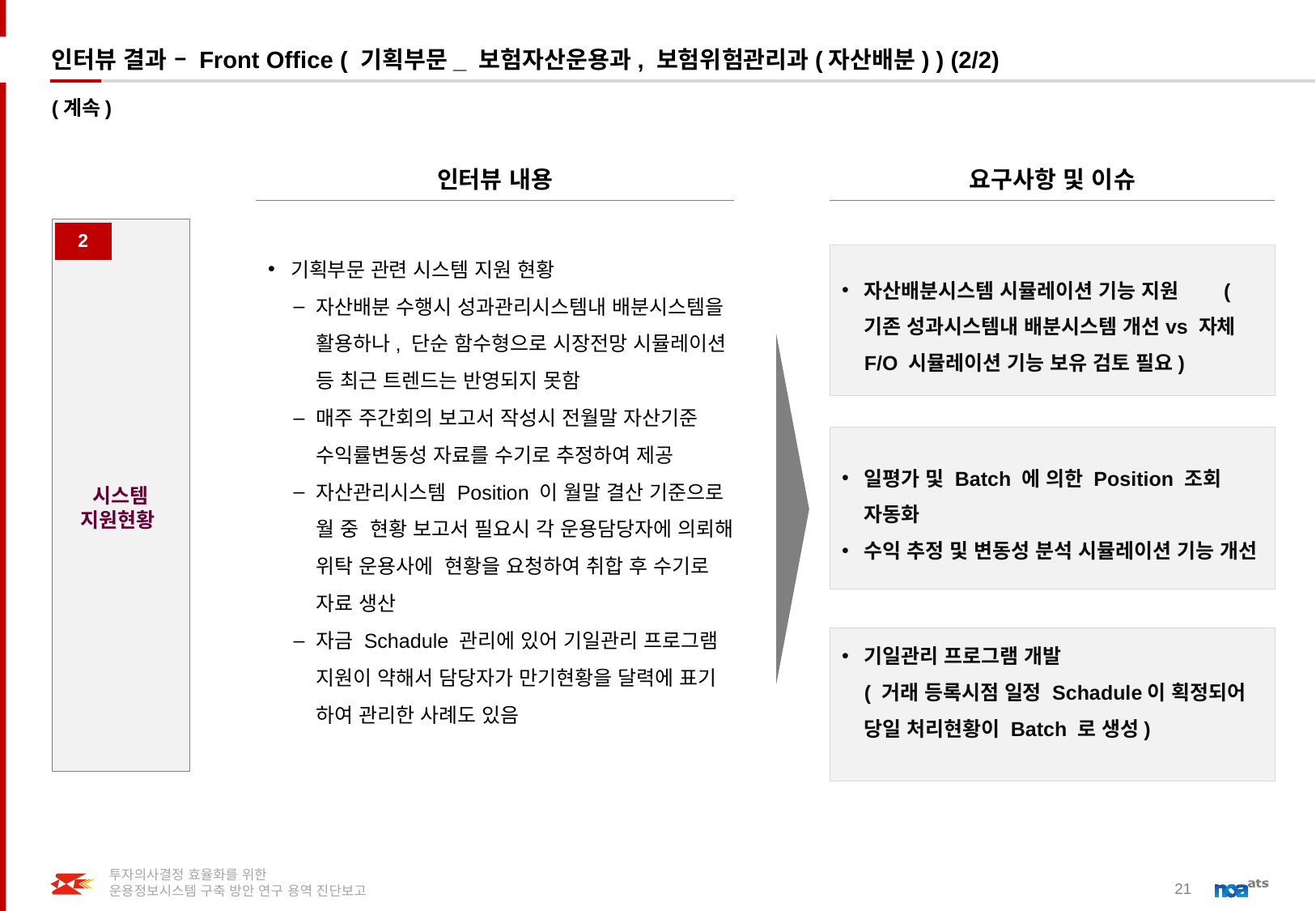

# 인터뷰 결과 – Front Office ( 기획부문_ 보험자산운용과, 보험위험관리과(자산배분) ) (2/2)
(계속)

인터뷰 내용
요구사항 및 이슈

시스템 지원현황
2
기획부문 관련 시스템 지원 현황
자산배분 수행시 성과관리시스템내 배분시스템을 활용하나, 단순 함수형으로 시장전망 시뮬레이션 등 최근 트렌드는 반영되지 못함
매주 주간회의 보고서 작성시 전월말 자산기준  수익률변동성 자료를 수기로 추정하여 제공
자산관리시스템 Position 이 월말 결산 기준으로  월 중  현황 보고서 필요시 각 운용담당자에 의뢰해 위탁 운용사에  현황을 요청하여 취합 후 수기로 자료 생산
자금 Schadule 관리에 있어 기일관리 프로그램 지원이 약해서 담당자가 만기현황을 달력에 표기 하여 관리한 사례도 있음

자산배분시스템 시뮬레이션 기능 지원       (기존 성과시스템내 배분시스템 개선vs 자체 F/O 시뮬레이션 기능 보유 검토 필요)
일평가 및 Batch 에 의한 Position 조회 자동화
수익 추정 및 변동성 분석 시뮬레이션 기능 개선

기일관리 프로그램 개발                                    ( 거래 등록시점 일정 Schadule이 획정되어 당일 처리현황이 Batch 로 생성)